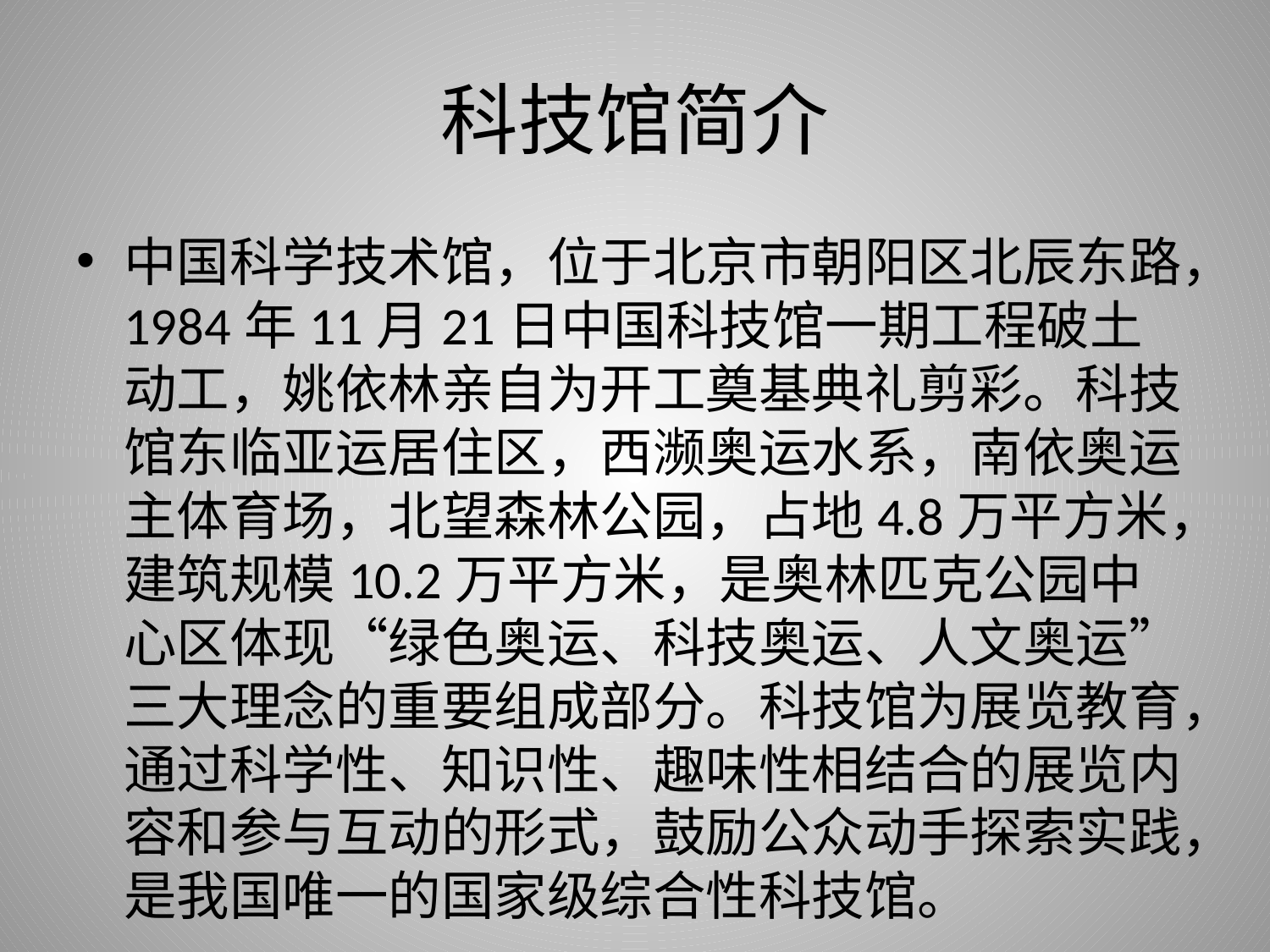

# 科技馆简介
中国科学技术馆，位于北京市朝阳区北辰东路，1984年11月21日中国科技馆一期工程破土动工，姚依林亲自为开工奠基典礼剪彩。科技馆东临亚运居住区，西濒奥运水系，南依奥运主体育场，北望森林公园，占地4.8万平方米，建筑规模10.2万平方米，是奥林匹克公园中心区体现“绿色奥运、科技奥运、人文奥运”三大理念的重要组成部分。科技馆为展览教育，通过科学性、知识性、趣味性相结合的展览内容和参与互动的形式，鼓励公众动手探索实践，是我国唯一的国家级综合性科技馆。